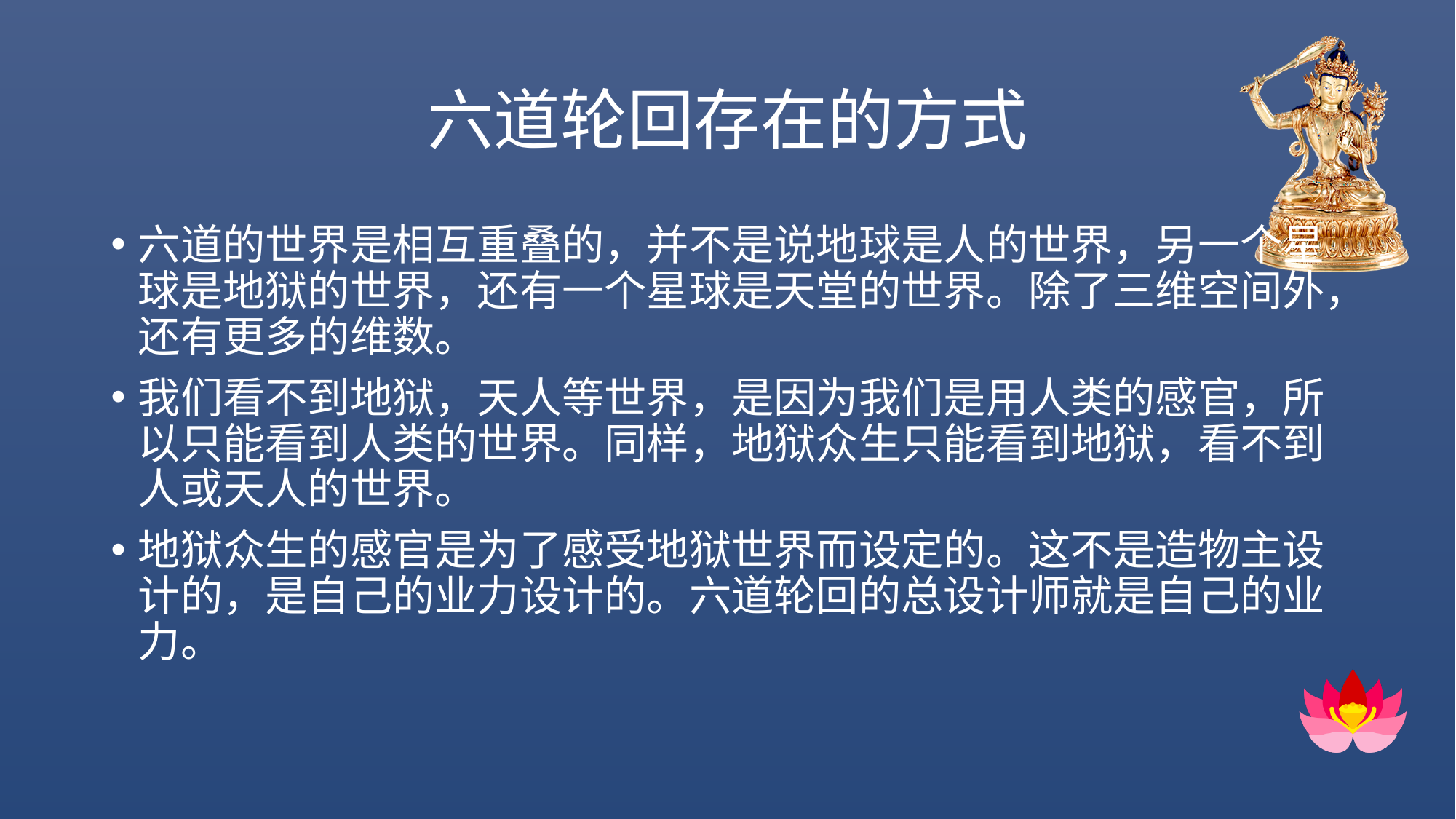

# 六道轮回存在的方式
六道的世界是相互重叠的，并不是说地球是人的世界，另一个星球是地狱的世界，还有一个星球是天堂的世界。除了三维空间外，还有更多的维数。
我们看不到地狱，天人等世界，是因为我们是用人类的感官，所以只能看到人类的世界。同样，地狱众生只能看到地狱，看不到人或天人的世界。
地狱众生的感官是为了感受地狱世界而设定的。这不是造物主设计的，是自己的业力设计的。六道轮回的总设计师就是自己的业力。